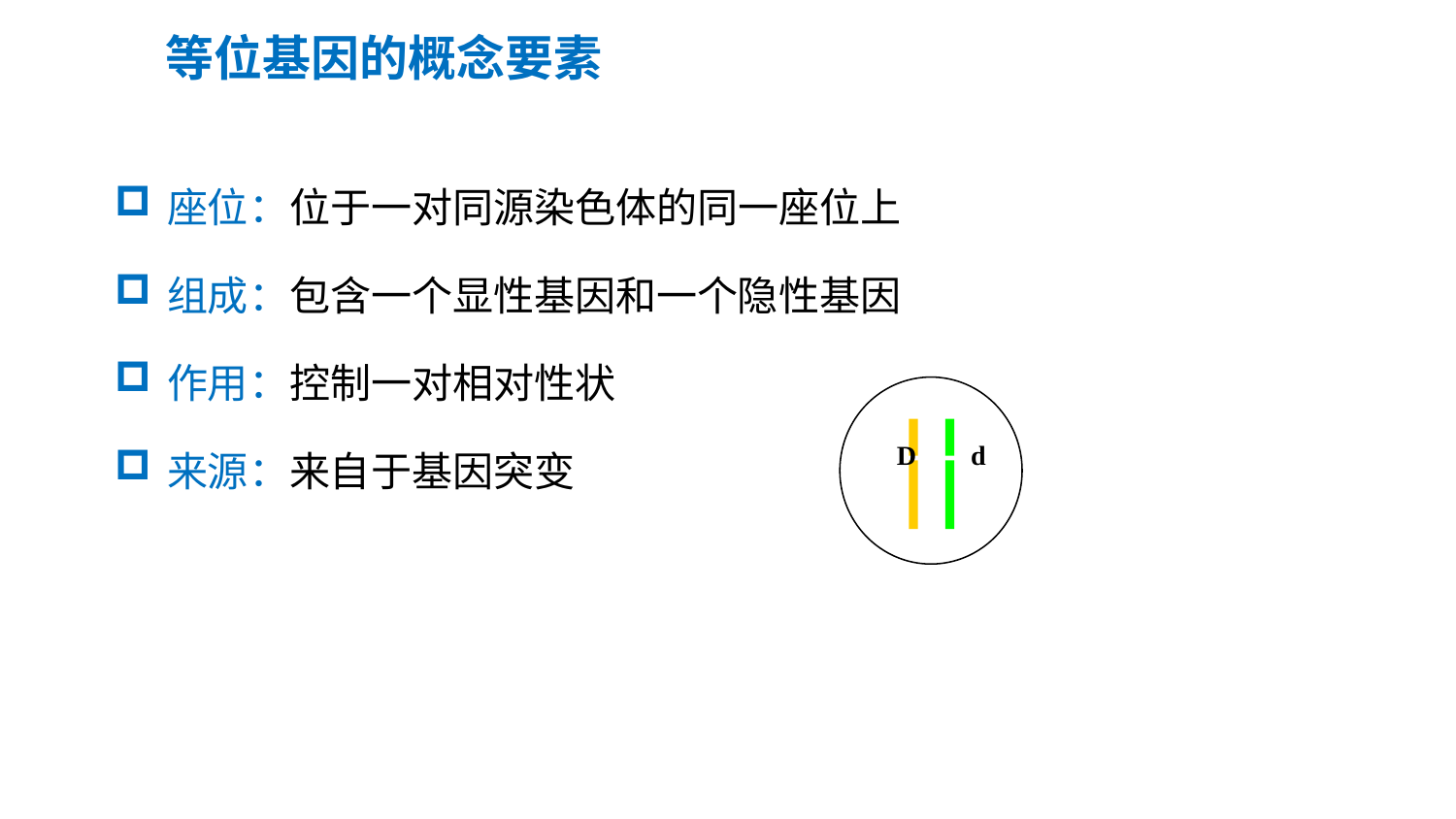

# 等位基因的概念要素
座位：位于一对同源染色体的同一座位上
组成：包含一个显性基因和一个隐性基因
作用：控制一对相对性状
来源：来自于基因突变

 D        d